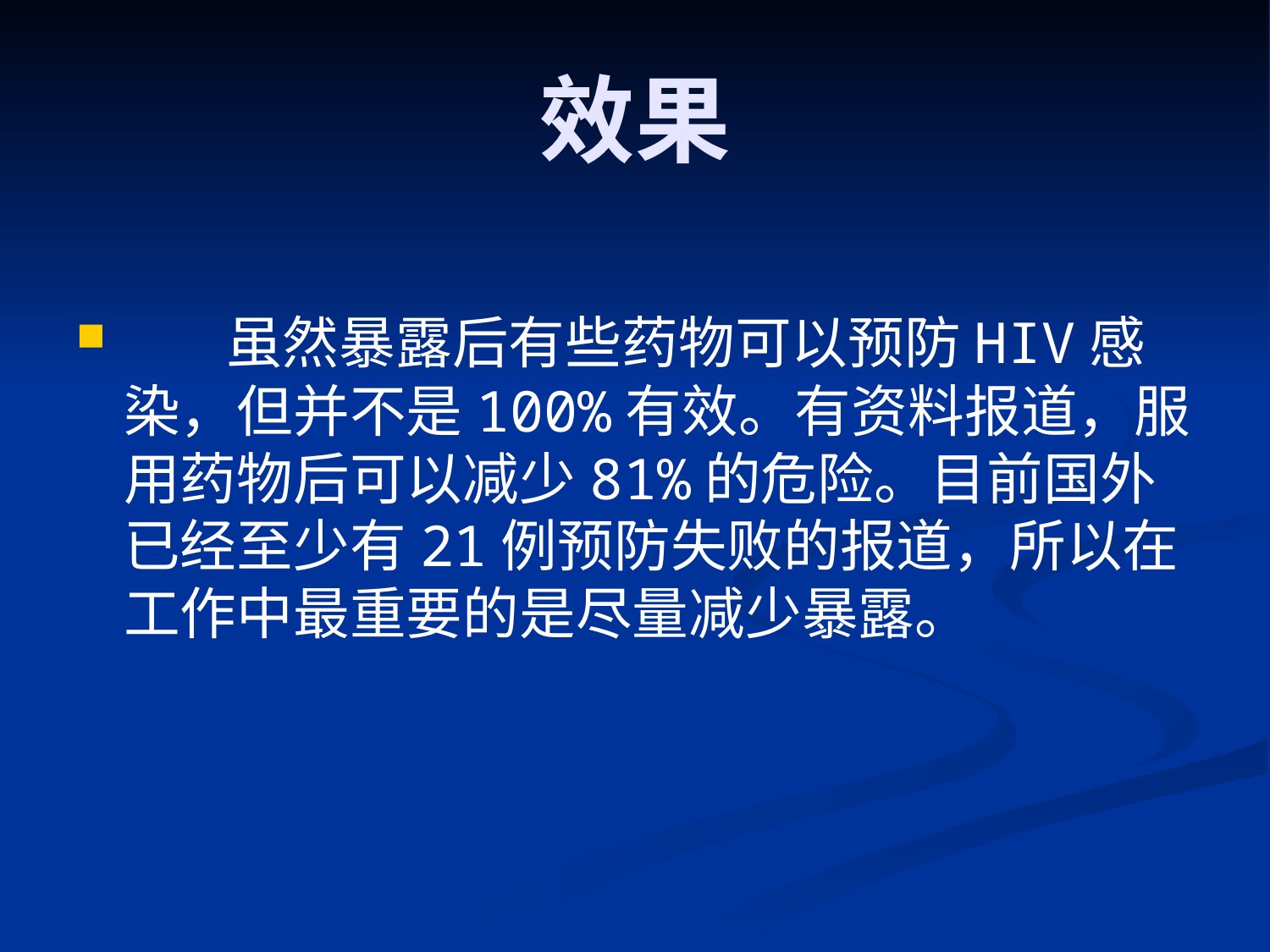

# 效果

       虽然暴露后有些药物可以预防HIV感染，但并不是100%有效。有资料报道，服用药物后可以减少81%的危险。目前国外已经至少有21例预防失败的报道，所以在工作中最重要的是尽量减少暴露。